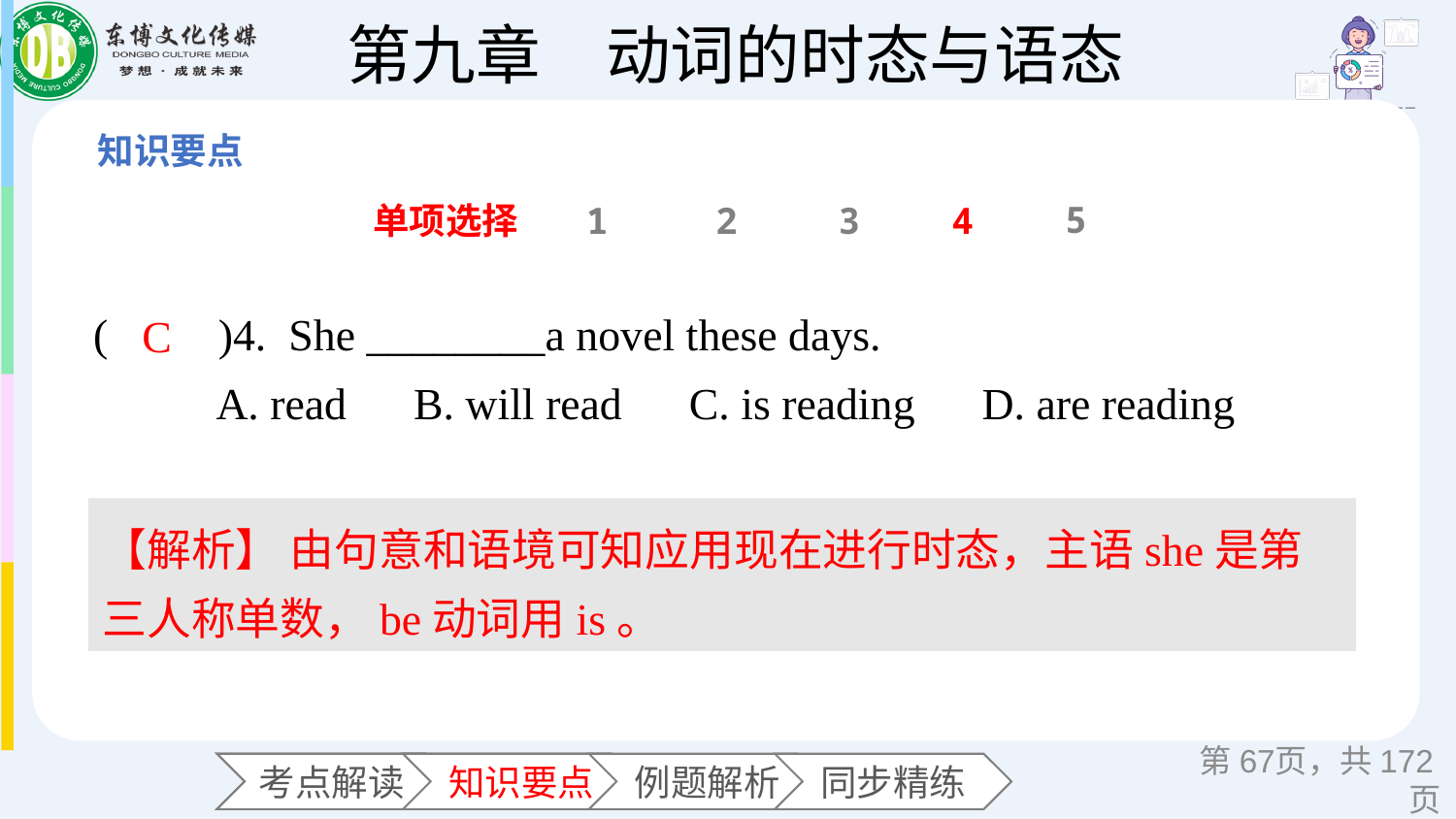

5
单项选择
1
2
3
4
(　　)4.  She ________a novel these days.
           A. read      B. will read      C. is reading      D. are reading
C
【解析】 由句意和语境可知应用现在进行时态，主语she是第三人称单数，be动词用is。
第67页，共172页